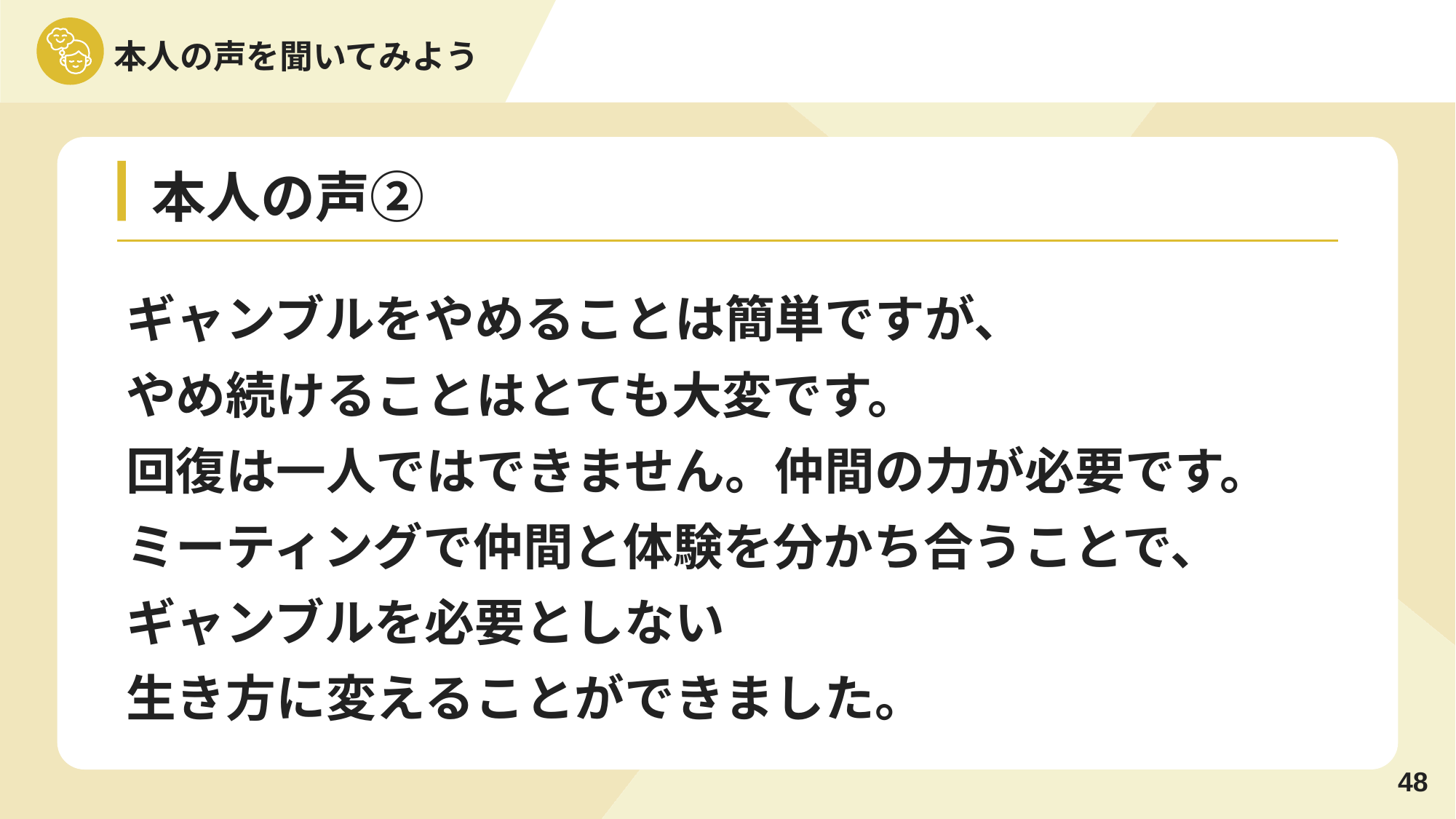

本人の声②

ギャンブルをやめることは簡単ですが、
やめ続けることはとても大変です。
回復は一人ではできません。仲間の力が必要です。
ミーティングで仲間と体験を分かち合うことで、
ギャンブルを必要としない
生き方に変えることができました。
48